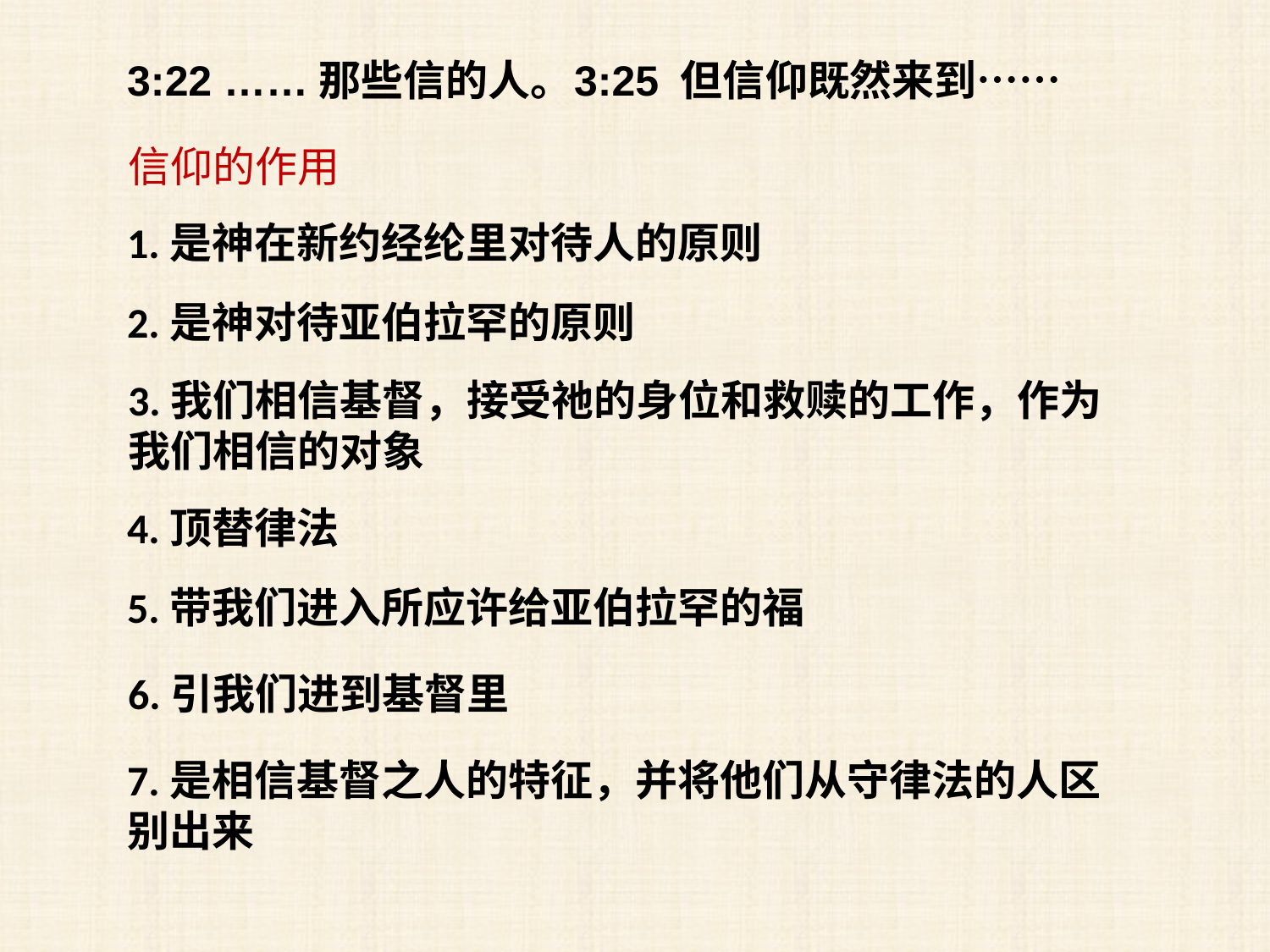

3:22 ……那些信的人。
3:25 但信仰既然来到……
信仰的作用
1.是神在新约经纶里对待人的原则
2.是神对待亚伯拉罕的原则
3.我们相信基督，接受祂的身位和救赎的工作，作为我们相信的对象
4.顶替律法
5.带我们进入所应许给亚伯拉罕的福
6.引我们进到基督里
7.是相信基督之人的特征，并将他们从守律法的人区别出来